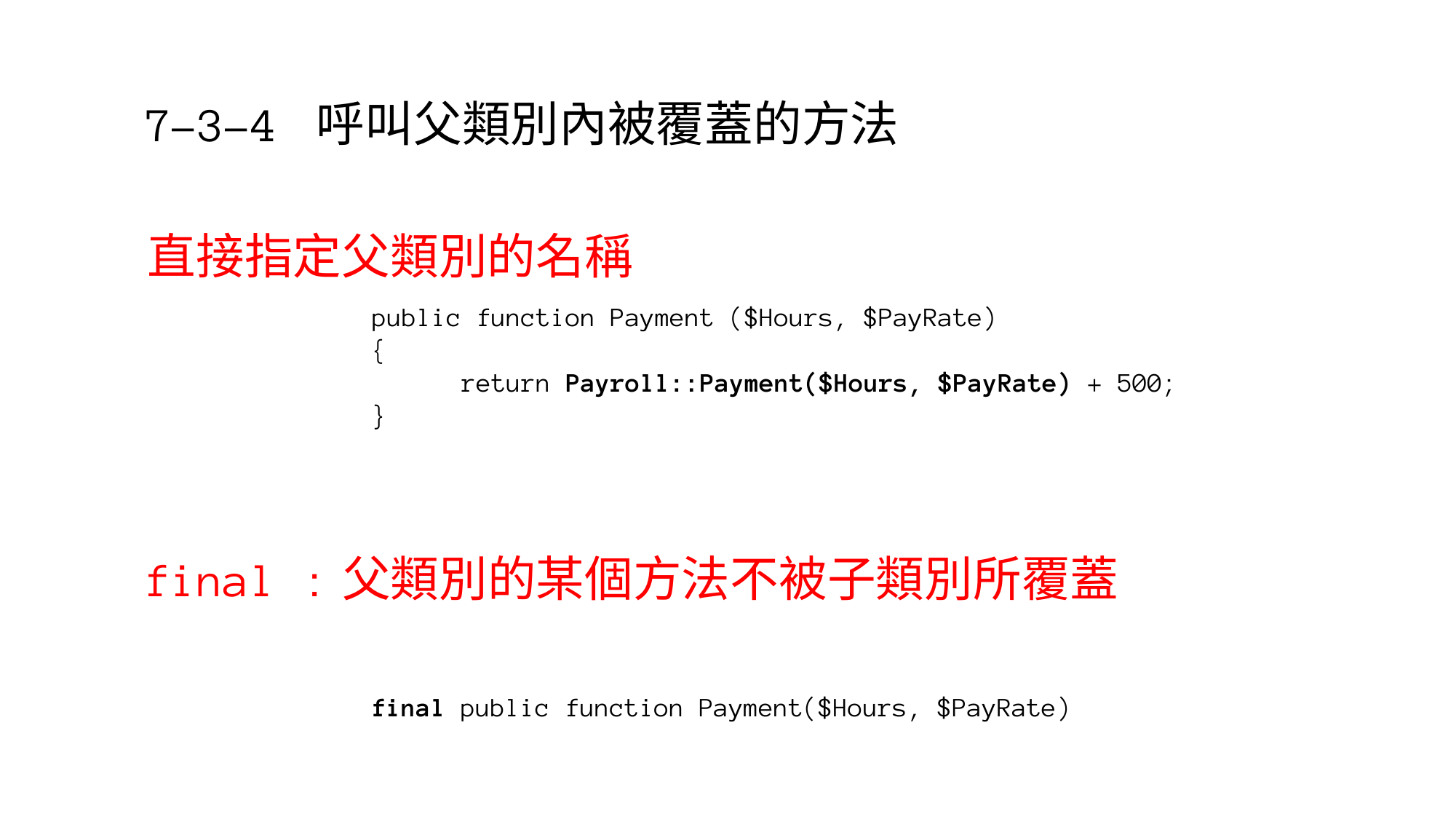

# 7-3-4 呼叫父類別內被覆蓋的方法
直接指定父類別的名稱
public function Payment ($Hours, $PayRate)
{
      return Payroll::Payment($Hours, $PayRate) + 500;
}

final :父類別的某個方法不被子類別所覆蓋
final public function Payment($Hours, $PayRate)